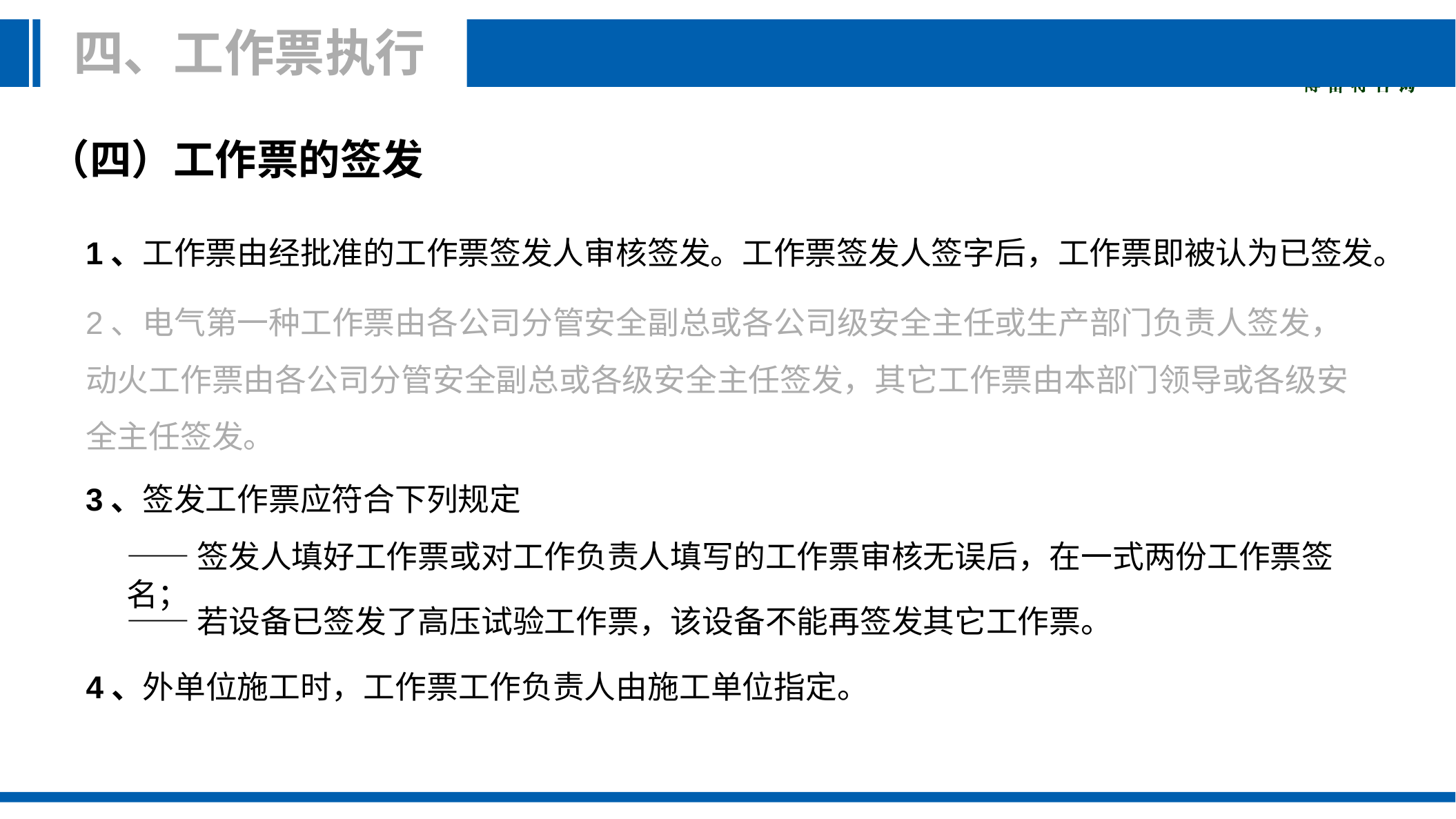

四、工作票执行
 （四）工作票的签发
1、工作票由经批准的工作票签发人审核签发。工作票签发人签字后，工作票即被认为已签发。
2、电气第一种工作票由各公司分管安全副总或各公司级安全主任或生产部门负责人签发，动火工作票由各公司分管安全副总或各级安全主任签发，其它工作票由本部门领导或各级安全主任签发。
3、签发工作票应符合下列规定
——签发人填好工作票或对工作负责人填写的工作票审核无误后，在一式两份工作票签名；
——若设备已签发了高压试验工作票，该设备不能再签发其它工作票。
4、外单位施工时，工作票工作负责人由施工单位指定。